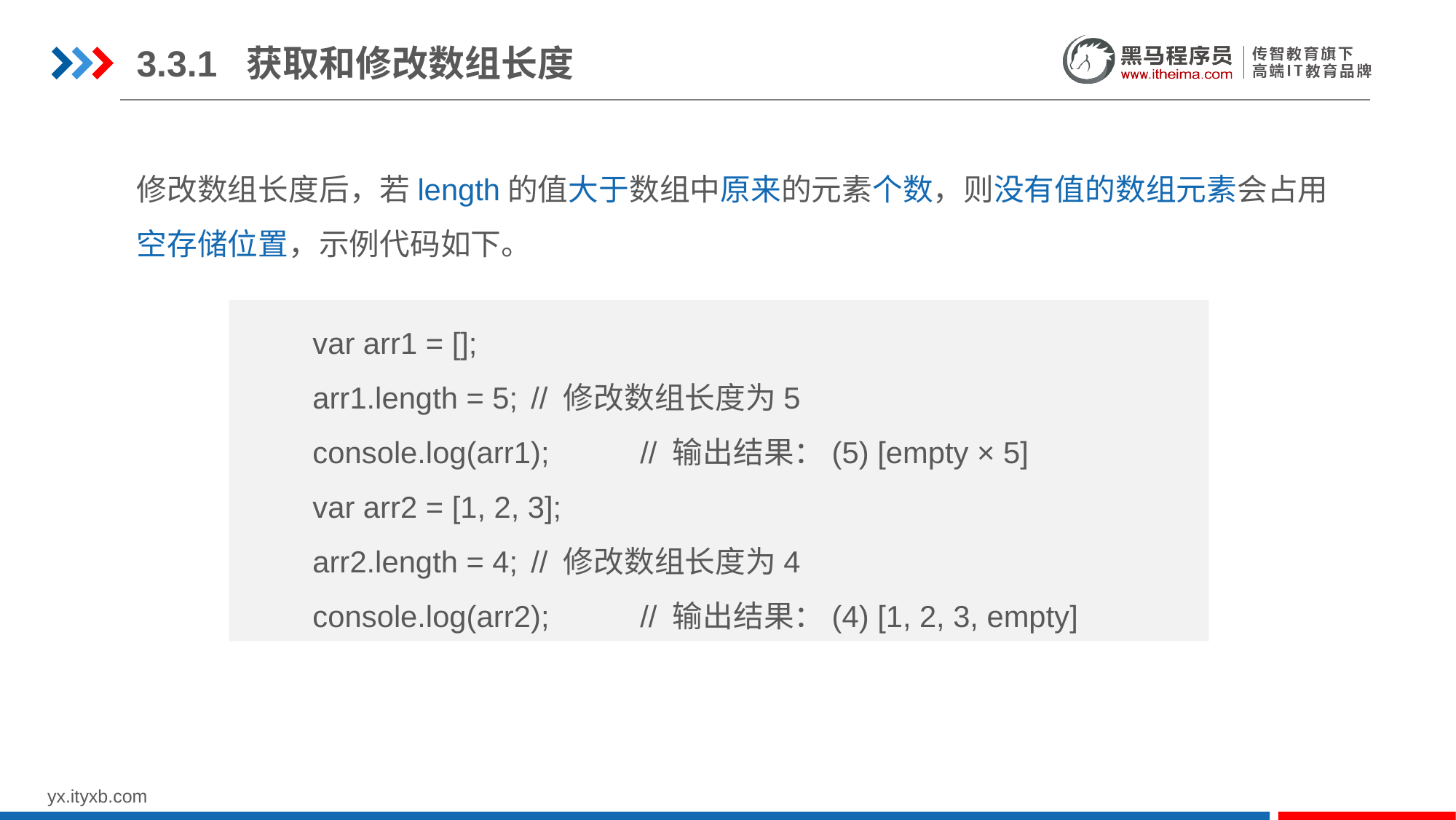

3.3.1  获取和修改数组长度
修改数组长度后，若length的值大于数组中原来的元素个数，则没有值的数组元素会占用空存储位置，示例代码如下。
var arr1 = [];
arr1.length = 5;	// 修改数组长度为5
console.log(arr1);	// 输出结果：(5) [empty × 5]
var arr2 = [1, 2, 3];
arr2.length = 4;	// 修改数组长度为4
console.log(arr2);	// 输出结果：(4) [1, 2, 3, empty]